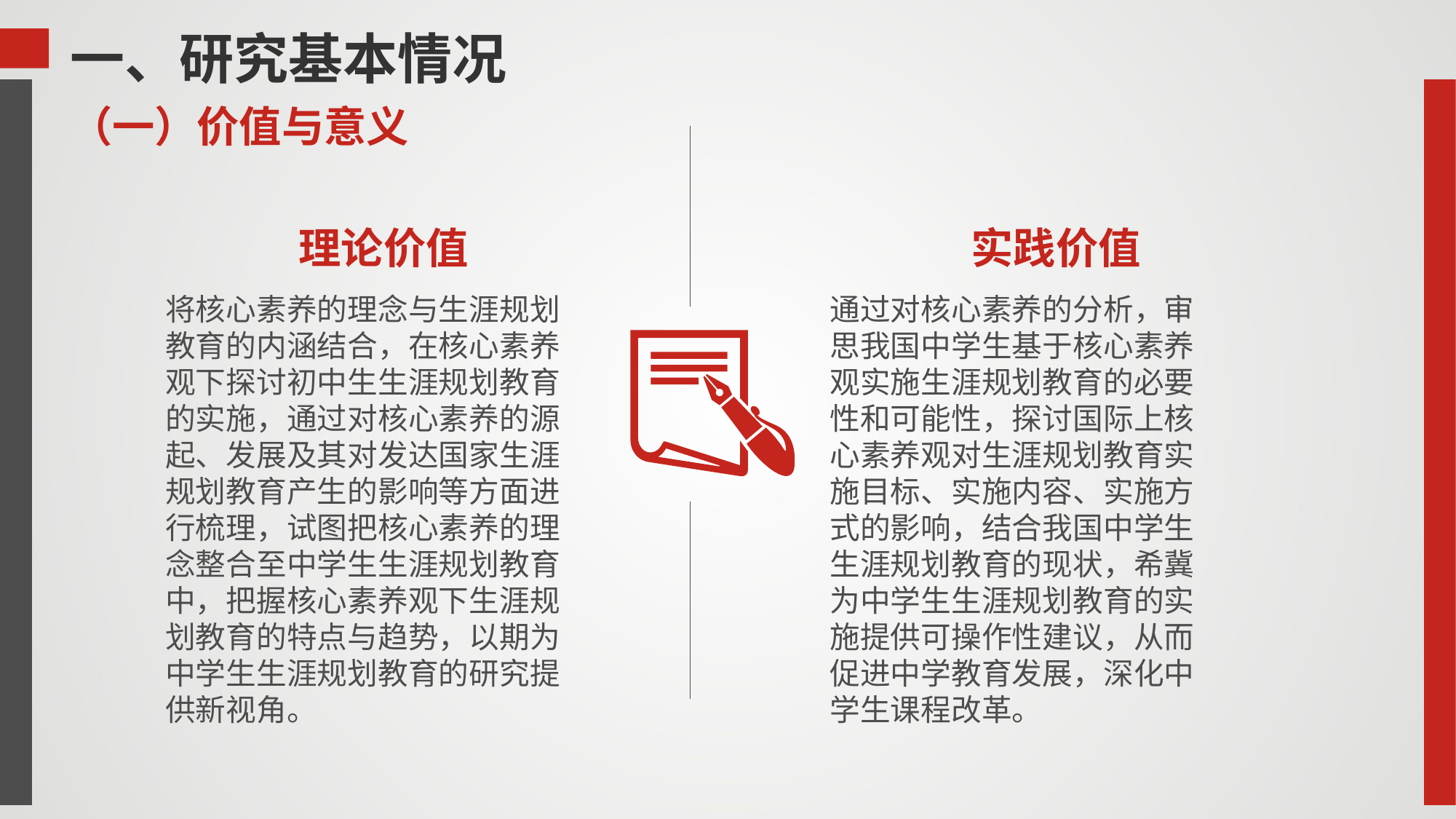

一、研究基本情况

（一）价值与意义
理论价值
实践价值
将核心素养的理念与生涯规划教育的内涵结合，在核心素养观下探讨初中生生涯规划教育的实施，通过对核心素养的源起、发展及其对发达国家生涯规划教育产生的影响等方面进行梳理，试图把核心素养的理念整合至中学生生涯规划教育中，把握核心素养观下生涯规划教育的特点与趋势，以期为中学生生涯规划教育的研究提供新视角。

通过对核心素养的分析，审思我国中学生基于核心素养观实施生涯规划教育的必要性和可能性，探讨国际上核心素养观对生涯规划教育实施目标、实施内容、实施方式的影响，结合我国中学生生涯规划教育的现状，希冀为中学生生涯规划教育的实施提供可操作性建议，从而促进中学教育发展，深化中学生课程改革。